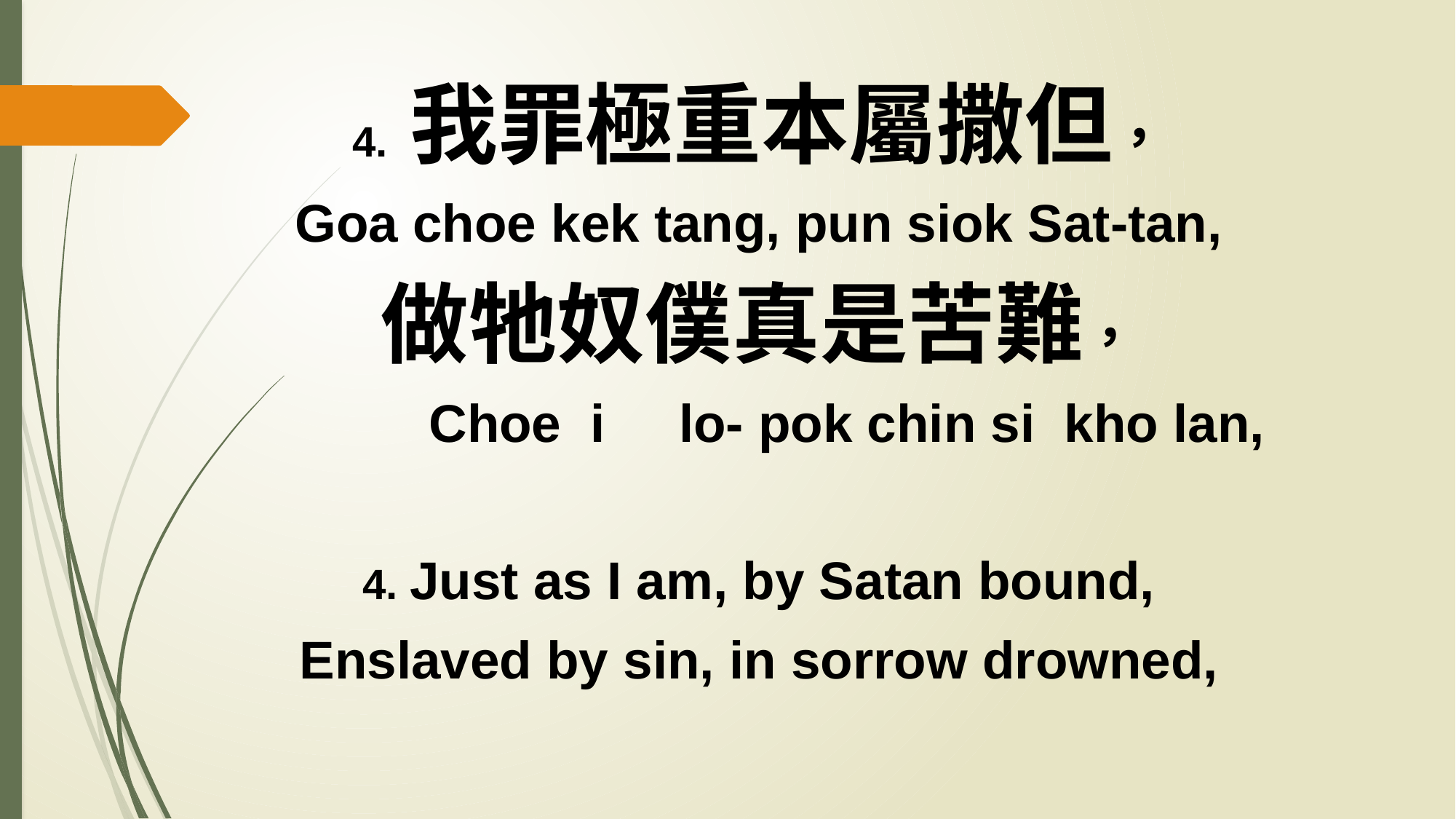

4. 我罪極重本屬撒但，
Goa choe kek tang, pun siok Sat-tan,
做牠奴僕真是苦難，
               Choe  i     lo- pok chin si  kho lan,

4. Just as I am, by Satan bound,
Enslaved by sin, in sorrow drowned,